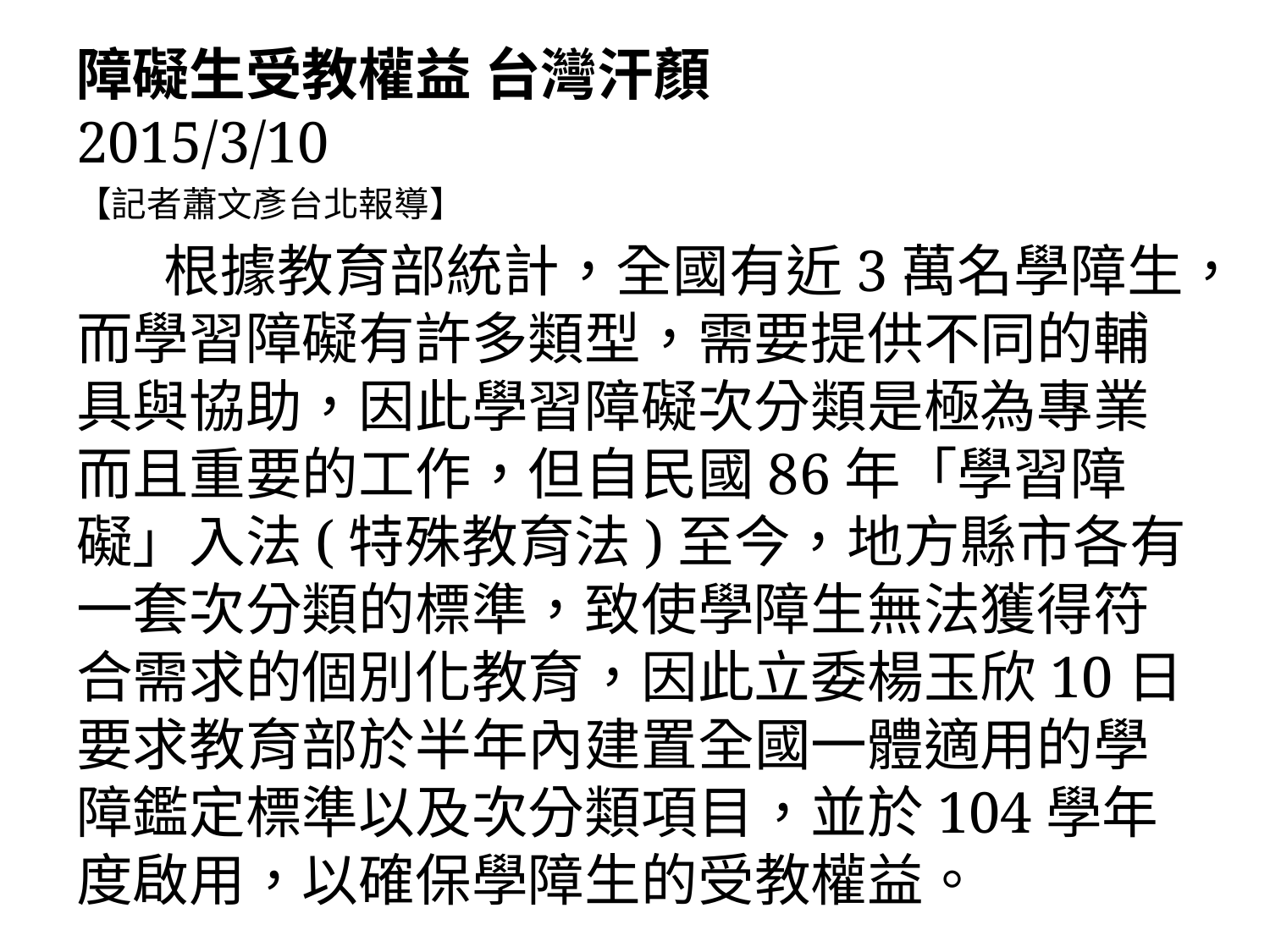

障礙生受教權益 台灣汗顏　　　　2015/3/10
【記者蕭文彥台北報導】
　　根據教育部統計，全國有近3萬名學障生，而學習障礙有許多類型，需要提供不同的輔具與協助，因此學習障礙次分類是極為專業而且重要的工作，但自民國86年「學習障礙」入法(特殊教育法)至今，地方縣市各有一套次分類的標準，致使學障生無法獲得符合需求的個別化教育，因此立委楊玉欣10日要求教育部於半年內建置全國一體適用的學障鑑定標準以及次分類項目，並於104學年度啟用，以確保學障生的受教權益。